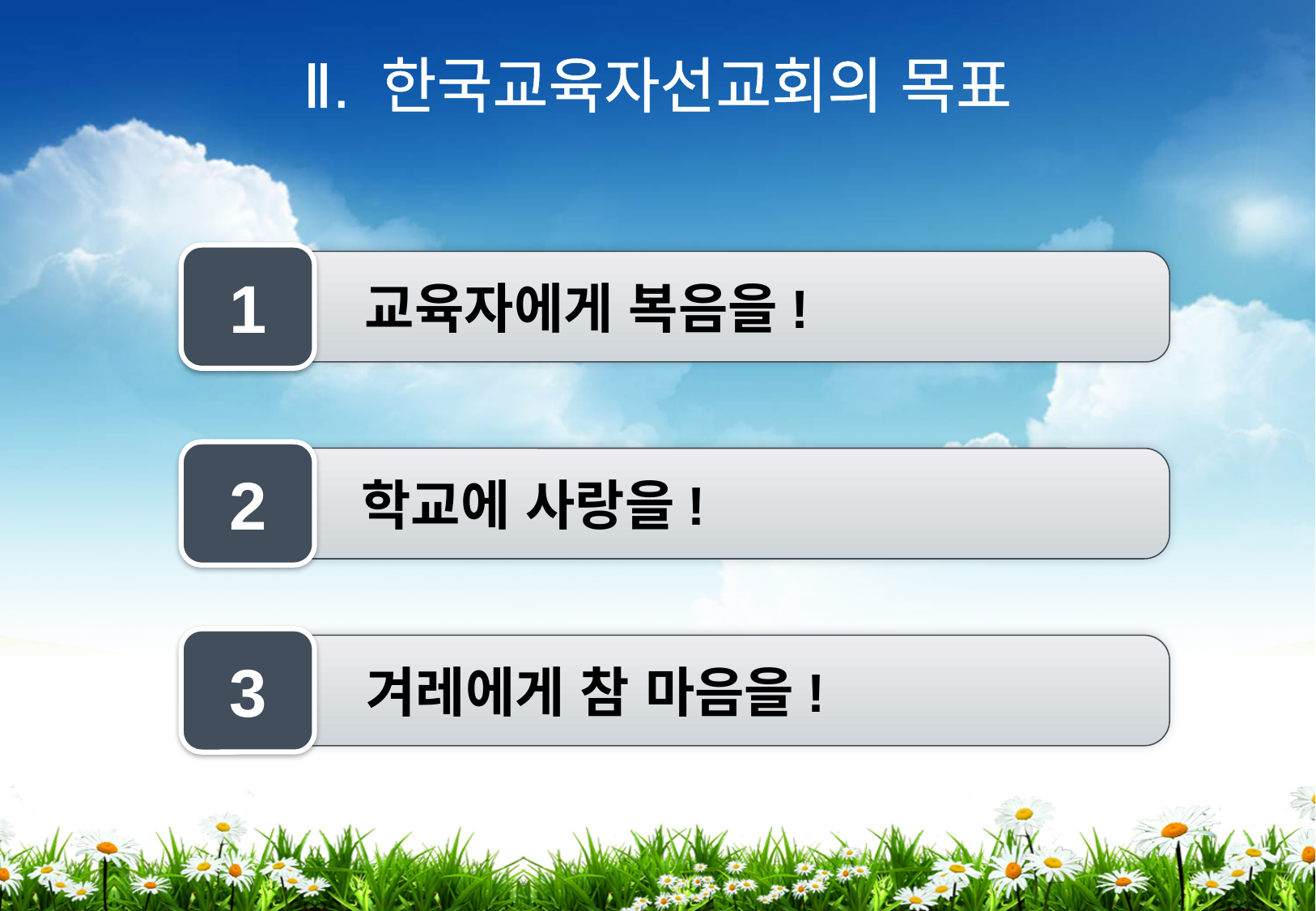

# Ⅱ. 한국교육자선교회의 목표
1

교육자에게 복음을!
2

학교에 사랑을!
3

겨레에게 참 마음을!